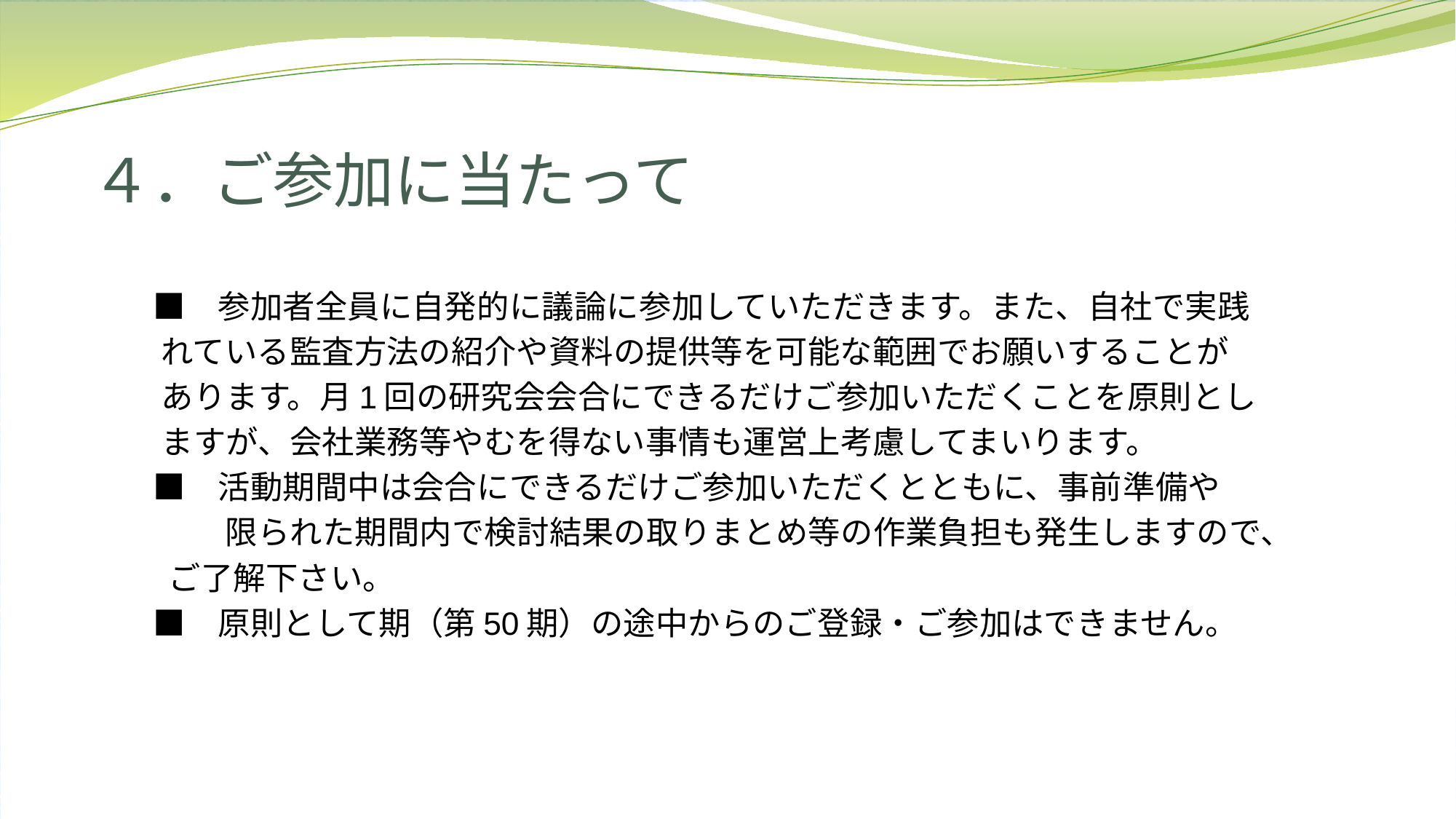

# ４．ご参加に当たって
　　■　参加者全員に自発的に議論に参加していただきます。また、自社で実践
         れている監査方法の紹介や資料の提供等を可能な範囲でお願いすることが
         あります。月1回の研究会会合にできるだけご参加いただくことを原則とし
         ますが、会社業務等やむを得ない事情も運営上考慮してまいります。
　　■　活動期間中は会合にできるだけご参加いただくとともに、事前準備や
　　　　 限られた期間内で検討結果の取りまとめ等の作業負担も発生しますので、
          ご了解下さい。
　　■　原則として期（第50期）の途中からのご登録・ご参加はできません。